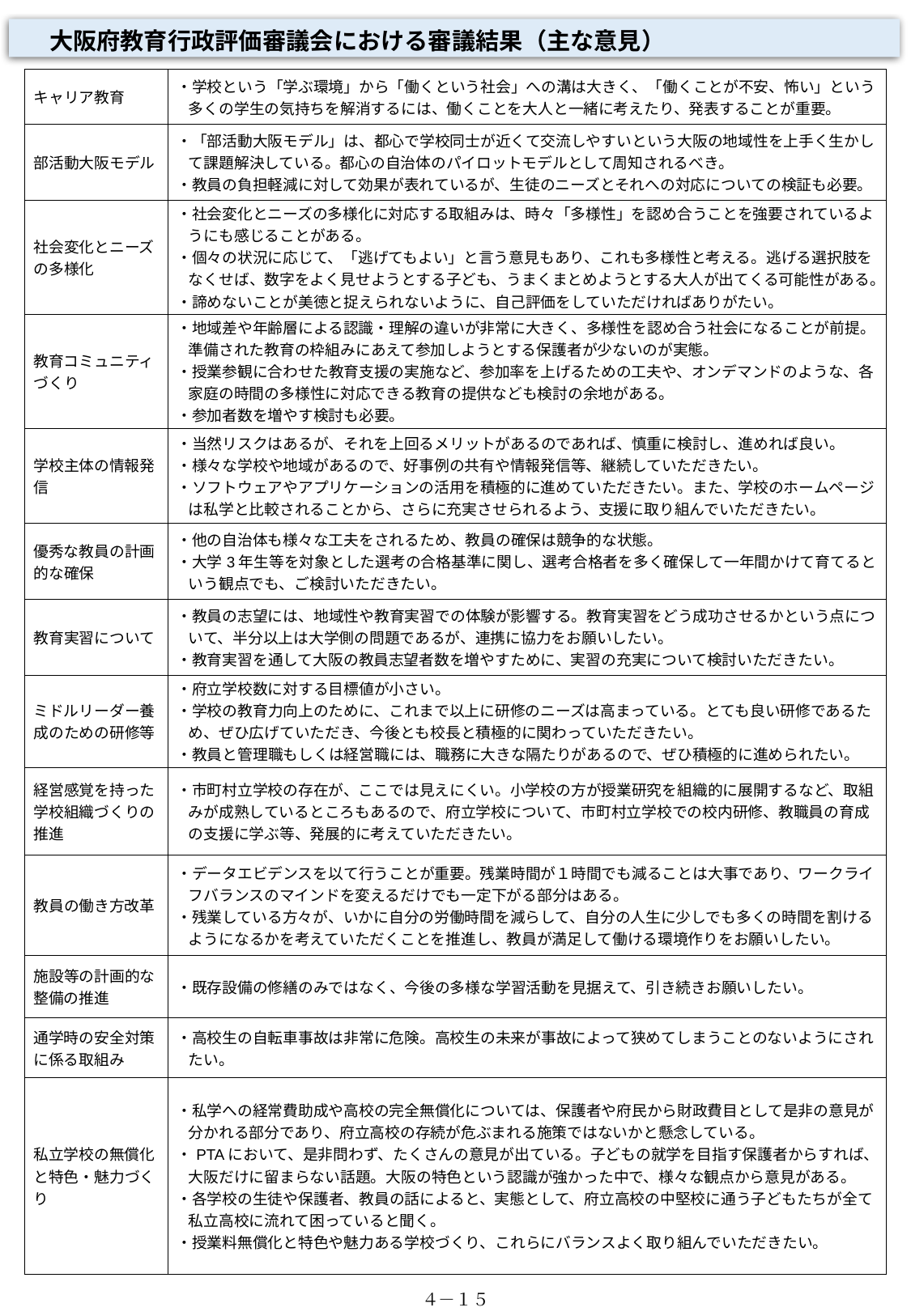

大阪府教育行政評価審議会における審議結果（主な意見）
| キャリア教育 | ・学校という「学ぶ環境」から「働くという社会」への溝は大きく、「働くことが不安、怖い」という多くの学生の気持ちを解消するには、働くことを大人と一緒に考えたり、発表することが重要。 |
| --- | --- |
| 部活動大阪モデル | ・「部活動大阪モデル」は、都心で学校同士が近くて交流しやすいという大阪の地域性を上手く生かして課題解決している。都心の自治体のパイロットモデルとして周知されるべき。 ・教員の負担軽減に対して効果が表れているが、生徒のニーズとそれへの対応についての検証も必要。 |
| 社会変化とニーズの多様化 | ・社会変化とニーズの多様化に対応する取組みは、時々「多様性」を認め合うことを強要されているようにも感じることがある。 ・個々の状況に応じて、「逃げてもよい」と言う意見もあり、これも多様性と考える。逃げる選択肢をなくせば、数字をよく見せようとする子ども、うまくまとめようとする大人が出てくる可能性がある。 ・諦めないことが美徳と捉えられないように、自己評価をしていただければありがたい。 |
| 教育コミュニティづくり | ・地域差や年齢層による認識・理解の違いが非常に大きく、多様性を認め合う社会になることが前提。準備された教育の枠組みにあえて参加しようとする保護者が少ないのが実態。 ・授業参観に合わせた教育支援の実施など、参加率を上げるための工夫や、オンデマンドのような、各家庭の時間の多様性に対応できる教育の提供なども検討の余地がある。 ・参加者数を増やす検討も必要。 |
| 学校主体の情報発信 | ・当然リスクはあるが、それを上回るメリットがあるのであれば、慎重に検討し、進めれば良い。 ・様々な学校や地域があるので、好事例の共有や情報発信等、継続していただきたい。 ・ソフトウェアやアプリケーションの活用を積極的に進めていただきたい。また、学校のホームページは私学と比較されることから、さらに充実させられるよう、支援に取り組んでいただきたい。 |
| 優秀な教員の計画的な確保 | ・他の自治体も様々な工夫をされるため、教員の確保は競争的な状態。 ・大学3年生等を対象とした選考の合格基準に関し、選考合格者を多く確保して一年間かけて育てるという観点でも、ご検討いただきたい。 |
| 教育実習について | ・教員の志望には、地域性や教育実習での体験が影響する。教育実習をどう成功させるかという点について、半分以上は大学側の問題であるが、連携に協力をお願いしたい。 ・教育実習を通して大阪の教員志望者数を増やすために、実習の充実について検討いただきたい。 |
| ミドルリーダー養成のための研修等 | ・府立学校数に対する目標値が小さい。 ・学校の教育力向上のために、これまで以上に研修のニーズは高まっている。とても良い研修であるため、ぜひ広げていただき、今後とも校長と積極的に関わっていただきたい。 ・教員と管理職もしくは経営職には、職務に大きな隔たりがあるので、ぜひ積極的に進められたい。 |
| 経営感覚を持った学校組織づくりの推進 | ・市町村立学校の存在が、ここでは見えにくい。小学校の方が授業研究を組織的に展開するなど、取組みが成熟しているところもあるので、府立学校について、市町村立学校での校内研修、教職員の育成の支援に学ぶ等、発展的に考えていただきたい。 |
| 教員の働き方改革 | ・データエビデンスを以て行うことが重要。残業時間が１時間でも減ることは大事であり、ワークライフバランスのマインドを変えるだけでも一定下がる部分はある。 ・残業している方々が、いかに自分の労働時間を減らして、自分の人生に少しでも多くの時間を割けるようになるかを考えていただくことを推進し、教員が満足して働ける環境作りをお願いしたい。 |
| 施設等の計画的な整備の推進 | ・既存設備の修繕のみではなく、今後の多様な学習活動を見据えて、引き続きお願いしたい。 |
| 通学時の安全対策に係る取組み | ・高校生の自転車事故は非常に危険。高校生の未来が事故によって狭めてしまうことのないようにされたい。 |
| 私立学校の無償化と特色・魅力づくり | ・私学への経常費助成や高校の完全無償化については、保護者や府民から財政費目として是非の意見が分かれる部分であり、府立高校の存続が危ぶまれる施策ではないかと懸念している。 ・PTAにおいて、是非問わず、たくさんの意見が出ている。子どもの就学を目指す保護者からすれば、大阪だけに留まらない話題。大阪の特色という認識が強かった中で、様々な観点から意見がある。 ・各学校の生徒や保護者、教員の話によると、実態として、府立高校の中堅校に通う子どもたちが全て私立高校に流れて困っていると聞く。 ・授業料無償化と特色や魅力ある学校づくり、これらにバランスよく取り組んでいただきたい。 |
４－１５